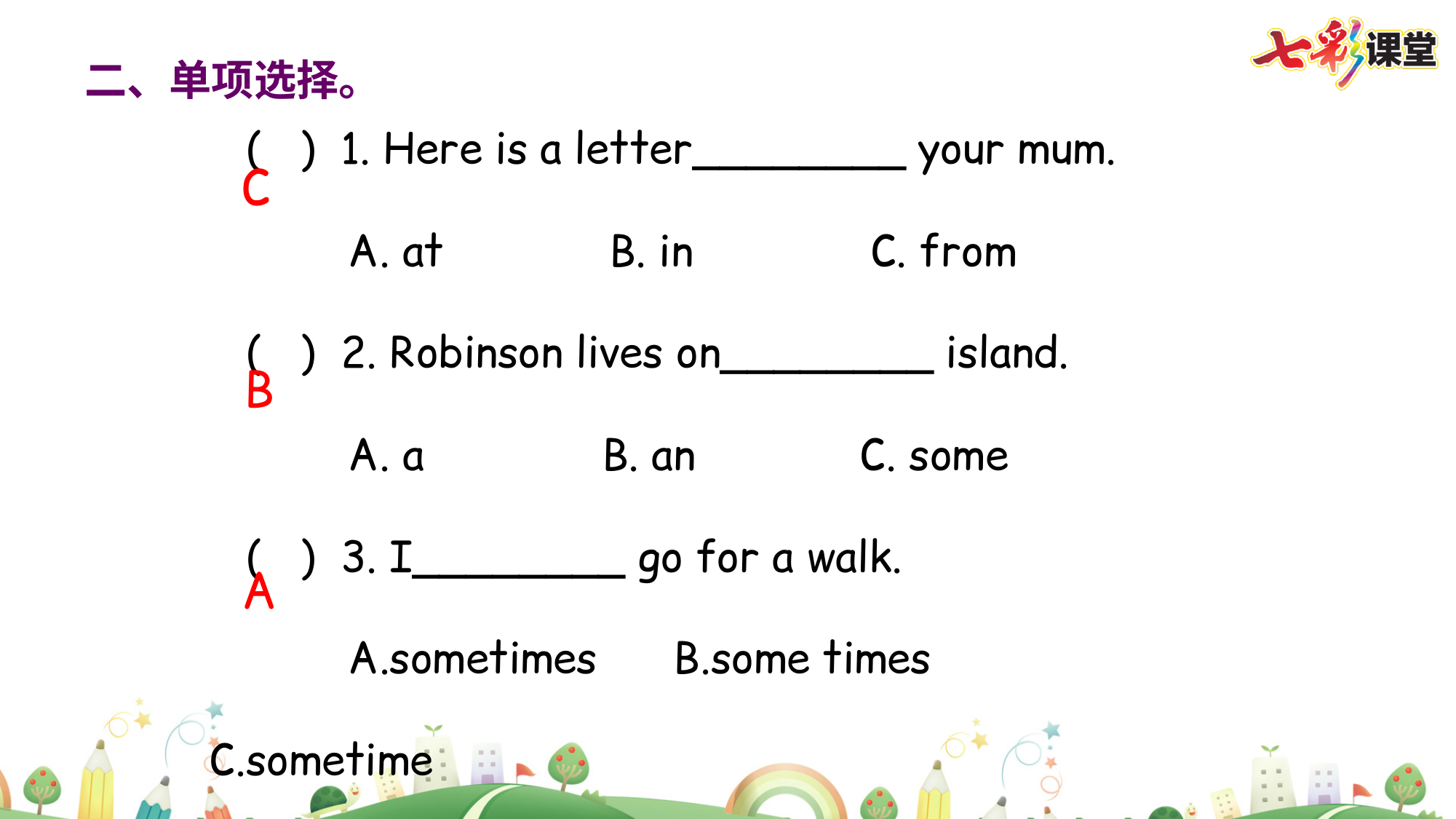

二、单项选择。
(   )  1. Here is a letter________ your mum.
        A. at             B. in              C. from
(   )  2. Robinson lives on________ island.
        A. a              B. an             C. some
(   )  3. I________ go for a walk.
        A.sometimes      B.some times       C.sometime
C
B
A